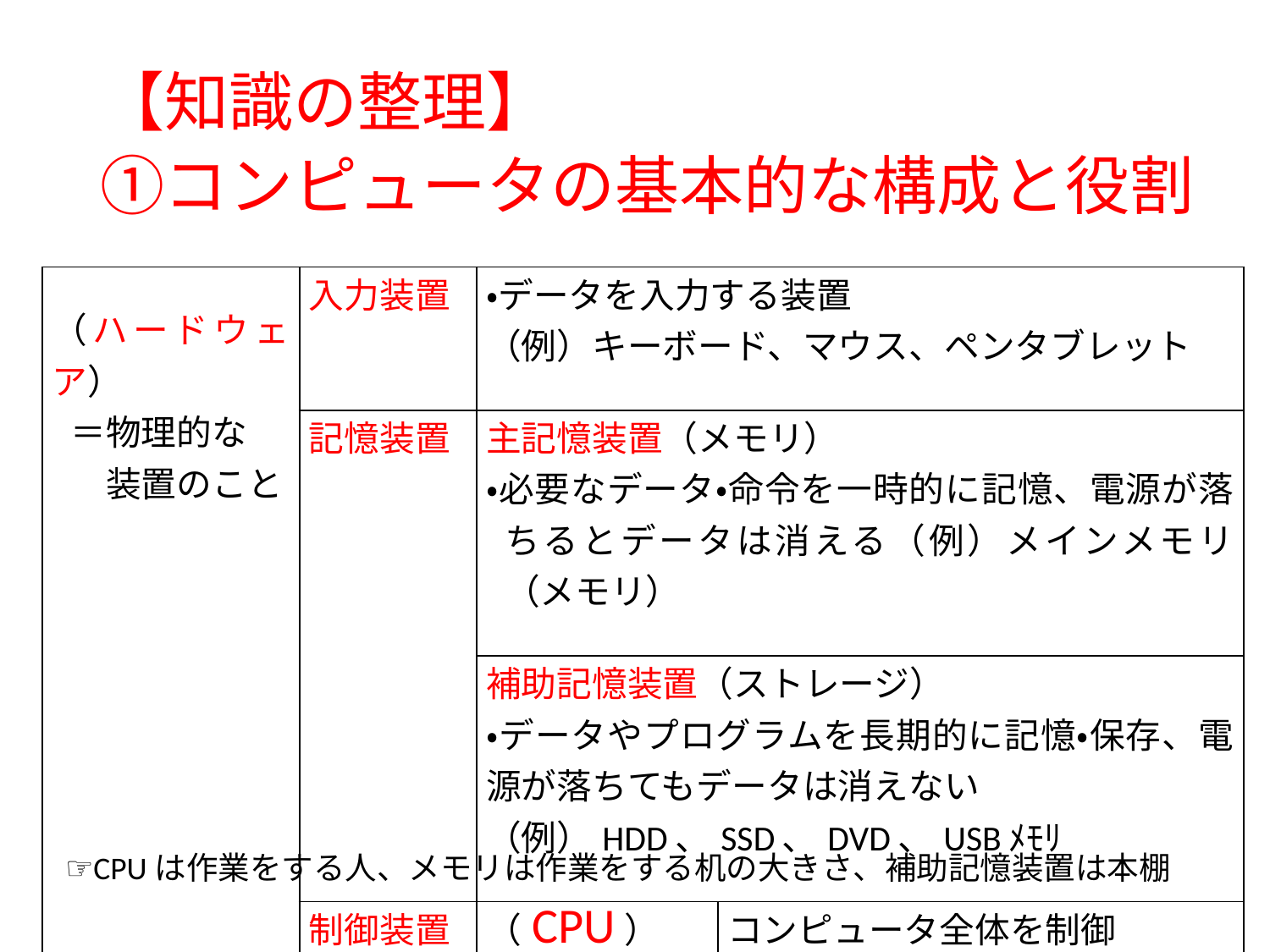

# 【知識の整理】 ①コンピュータの基本的な構成と役割
| （ハードウェア） ＝物理的な 　装置のこと | 入力装置 | ・データを入力する装置 （例）キーボード、マウス、ペンタブレット |  |
| --- | --- | --- | --- |
|  | 記憶装置 | 主記憶装置（メモリ） ・必要なデータ・命令を一時的に記憶、電源が落ちるとデータは消える（例）メインメモリ（メモリ） |  |
|  |  | 補助記憶装置（ストレージ） ・データやプログラムを長期的に記憶・保存、電源が落ちてもデータは消えない （例）HDD、SSD、DVD、USBﾒﾓﾘ |  |
|  | 制御装置 | （CPU） 中央演算装置 | コンピュータ全体を制御 |
|  | 演算装置 |  | 計算やデータの演算を行う |
|  | 出力装置 | ・結果を出力する装置 （例）ディスプレイ、プリンタ、スピーカー |  |
☞CPUは作業をする人、メモリは作業をする机の大きさ、補助記憶装置は本棚